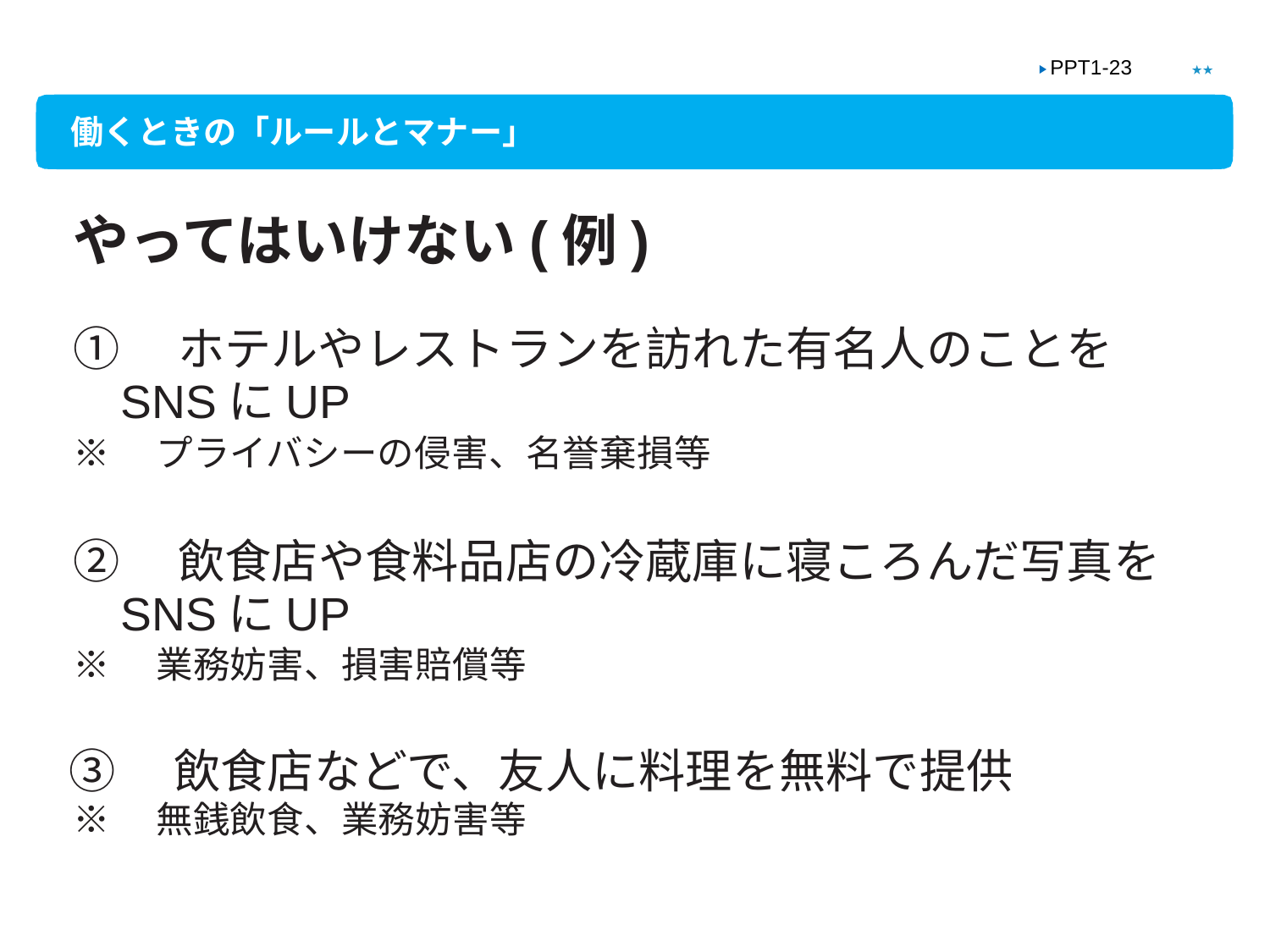

★★
▶ PPT1-23

働くときの「ルールとマナー」
やってはいけない(例)
①　ホテルやレストランを訪れた有名人のことをSNSにUP
※　プライバシーの侵害、名誉棄損等

②　飲食店や食料品店の冷蔵庫に寝ころんだ写真をSNSにUP
※　業務妨害、損害賠償等

③　飲食店などで、友人に料理を無料で提供
※　無銭飲食、業務妨害等